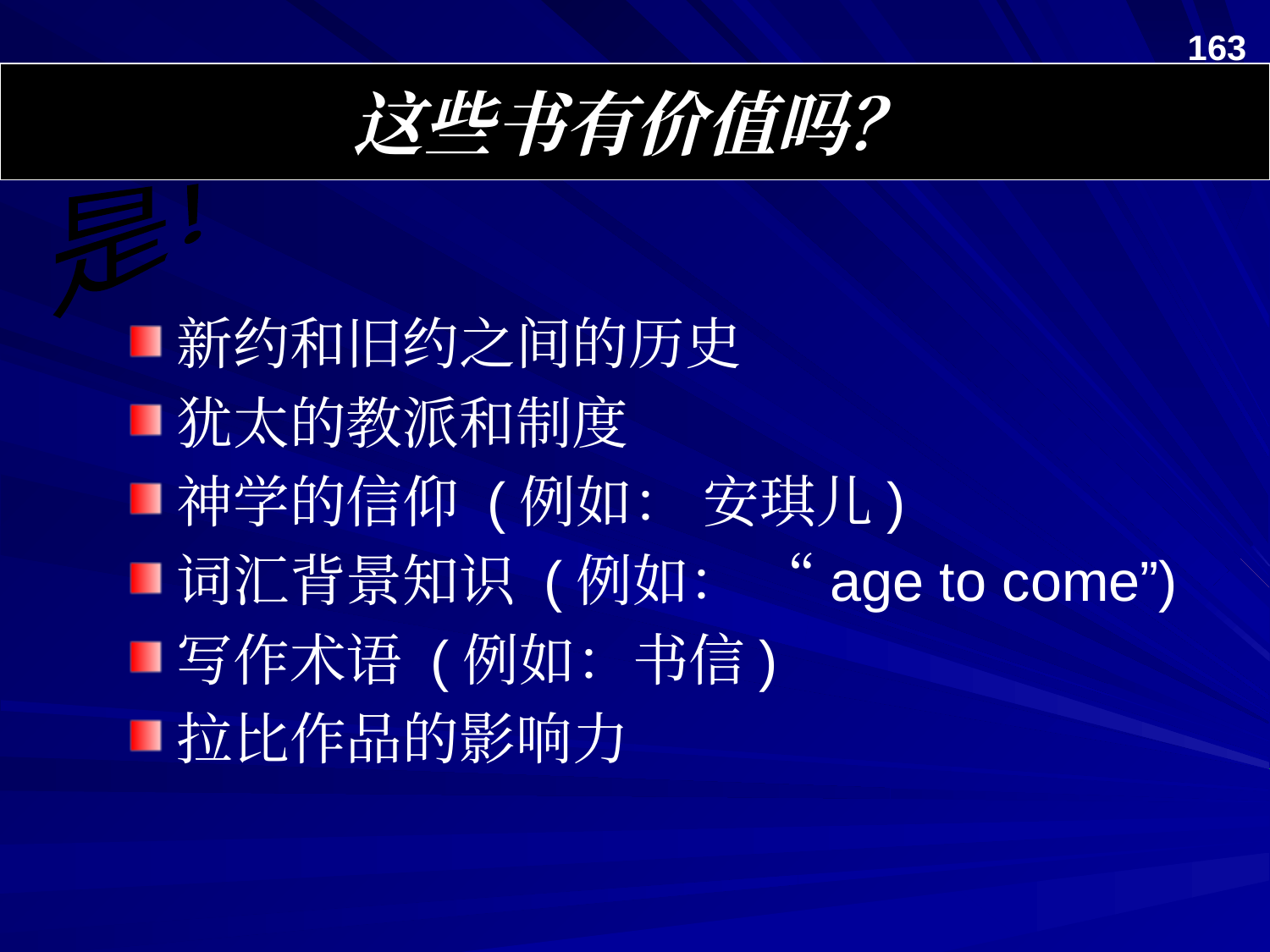

163
这些书有价值吗？
# So do these books have any value?
是!
新约和旧约之间的历史
犹太的教派和制度
神学的信仰 (例如： 安琪儿)
词汇背景知识 (例如： “age to come”)
写作术语 (例如：书信)
拉比作品的影响力